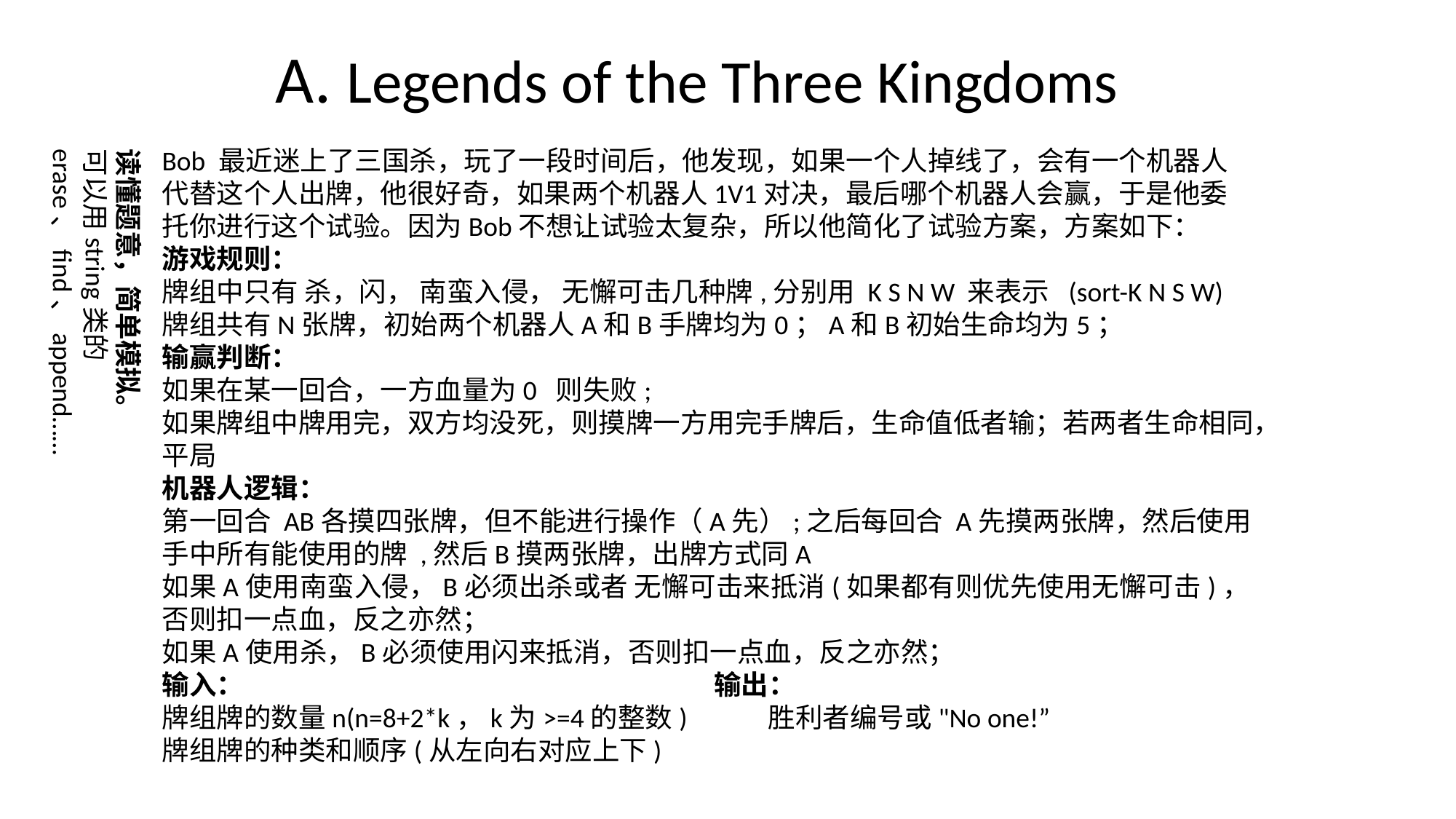

A. Legends of the Three Kingdoms
读懂题意，简单模拟。
可以用string类的erase、find、append……

Bob 最近迷上了三国杀，玩了一段时间后，他发现，如果一个人掉线了，会有一个机器人代替这个人出牌，他很好奇，如果两个机器人1V1对决，最后哪个机器人会赢，于是他委托你进行这个试验。因为Bob不想让试验太复杂，所以他简化了试验方案，方案如下：
游戏规则：
牌组中只有 杀，闪， 南蛮入侵， 无懈可击几种牌,分别用 K S N W 来表示  (sort-K N S W)
牌组共有N张牌，初始两个机器人A和B手牌均为0；A和B初始生命均为5；
输赢判断：
如果在某一回合，一方血量为0  则失败;
如果牌组中牌用完，双方均没死，则摸牌一方用完手牌后，生命值低者输；若两者生命相同，平局
机器人逻辑：
第一回合 AB各摸四张牌，但不能进行操作（A先）;之后每回合 A先摸两张牌，然后使用手中所有能使用的牌 ,然后B摸两张牌，出牌方式同A
如果A使用南蛮入侵，B必须出杀或者 无懈可击来抵消(如果都有则优先使用无懈可击)，否则扣一点血，反之亦然；
如果A使用杀，B必须使用闪来抵消，否则扣一点血，反之亦然；
输入：					 输出：
牌组牌的数量n(n=8+2*k，k为>=4的整数)            胜利者编号或"No one!”
牌组牌的种类和顺序(从左向右对应上下)